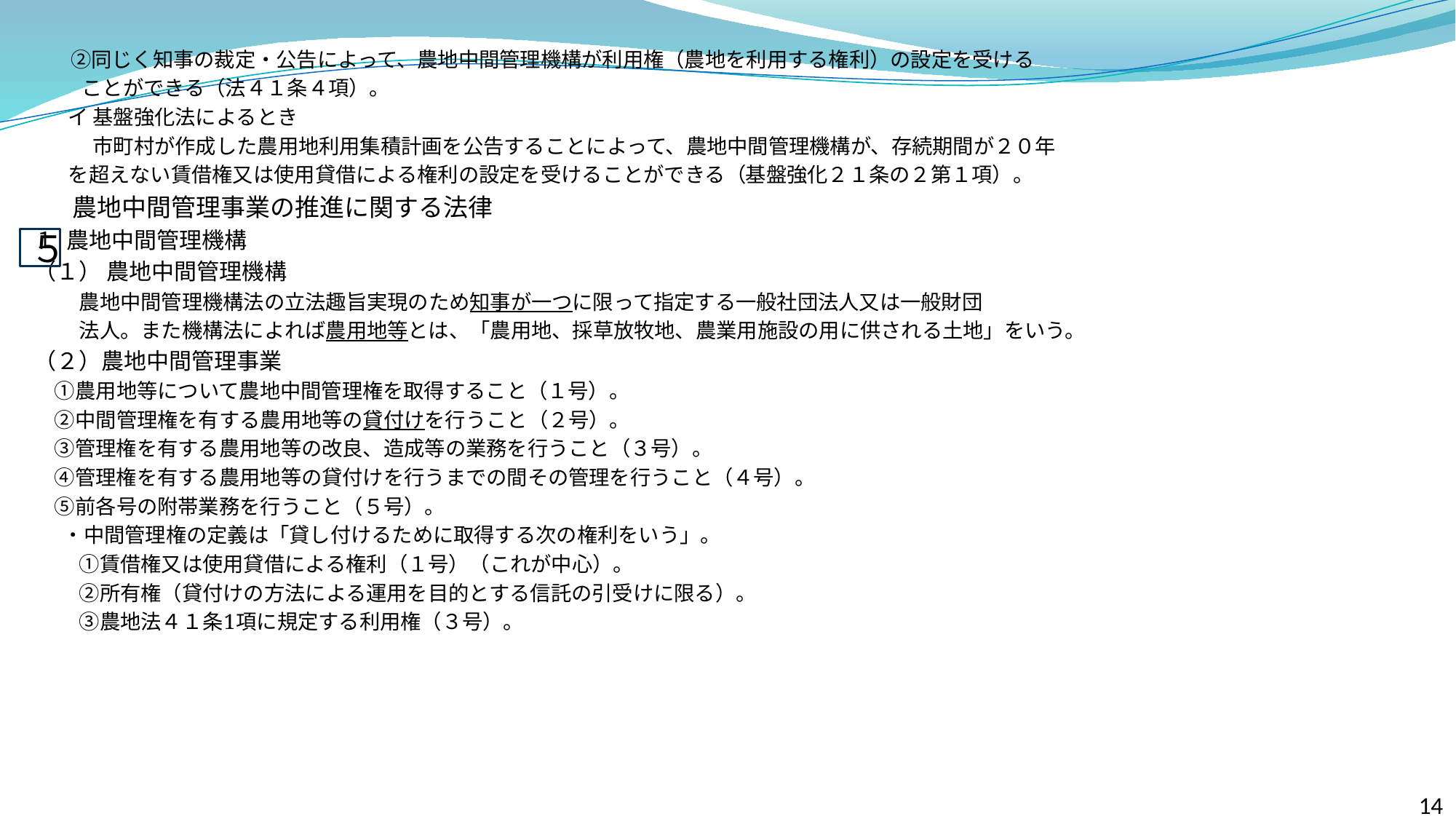

②同じく知事の裁定・公告によって、農地中間管理機構が利用権（農地を利用する権利）の設定を受ける
              ことができる（法４１条４項）。
　　  イ 基盤強化法によるとき
　　　   市町村が作成した農用地利用集積計画を公告することによって、農地中間管理機構が、存続期間が２０年
           を超えない賃借権又は使用貸借による権利の設定を受けることができる（基盤強化２１条の２第１項）。
　　 農地中間管理事業の推進に関する法律
   １  農地中間管理機構
   （１） 農地中間管理機構
　　　農地中間管理機構法の立法趣旨実現のため知事が一つに限って指定する一般社団法人又は一般財団
　　　法人。また機構法によれば農用地等とは、「農用地、採草放牧地、農業用施設の用に供される土地」をいう。
   （２）農地中間管理事業
        ①農用地等について農地中間管理権を取得すること（１号）。
        ②中間管理権を有する農用地等の貸付けを行うこと（２号）。
        ③管理権を有する農用地等の改良、造成等の業務を行うこと（３号）。
        ④管理権を有する農用地等の貸付けを行うまでの間その管理を行うこと（４号）。
        ⑤前各号の附帯業務を行うこと（５号）。
　　 ・中間管理権の定義は「貸し付けるために取得する次の権利をいう」。
　　　①賃借権又は使用貸借による権利（１号）（これが中心）。
　　　②所有権（貸付けの方法による運用を目的とする信託の引受けに限る）。
　　　③農地法４１条1項に規定する利用権（３号）。

５
14